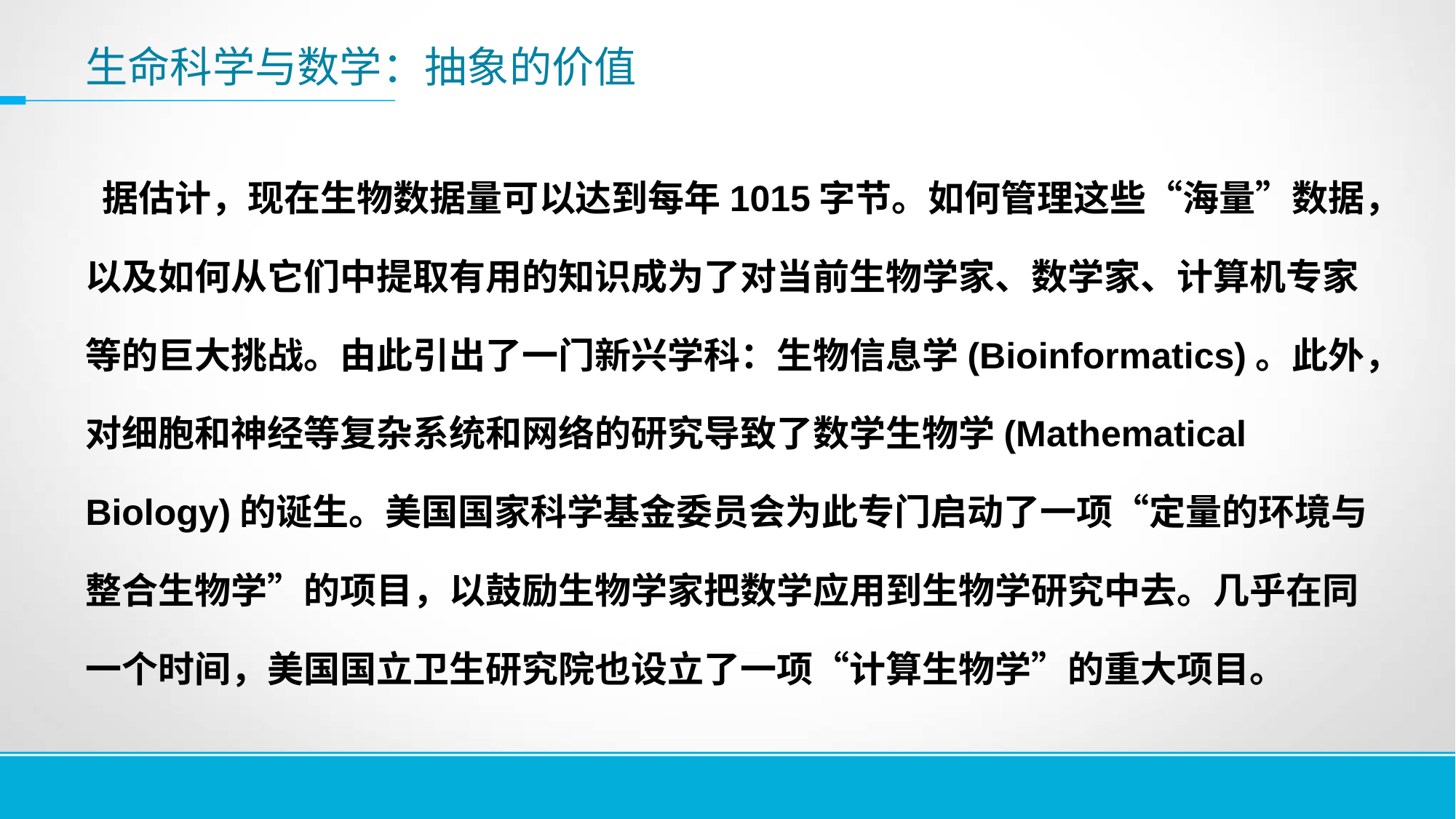

# 生命科学与数学：抽象的价值
 据估计，现在生物数据量可以达到每年1015字节。如何管理这些“海量”数据，以及如何从它们中提取有用的知识成为了对当前生物学家、数学家、计算机专家等的巨大挑战。由此引出了一门新兴学科：生物信息学(Bioinformatics)。此外，对细胞和神经等复杂系统和网络的研究导致了数学生物学(Mathematical Biology)的诞生。美国国家科学基金委员会为此专门启动了一项“定量的环境与整合生物学”的项目，以鼓励生物学家把数学应用到生物学研究中去。几乎在同一个时间，美国国立卫生研究院也设立了一项“计算生物学”的重大项目。